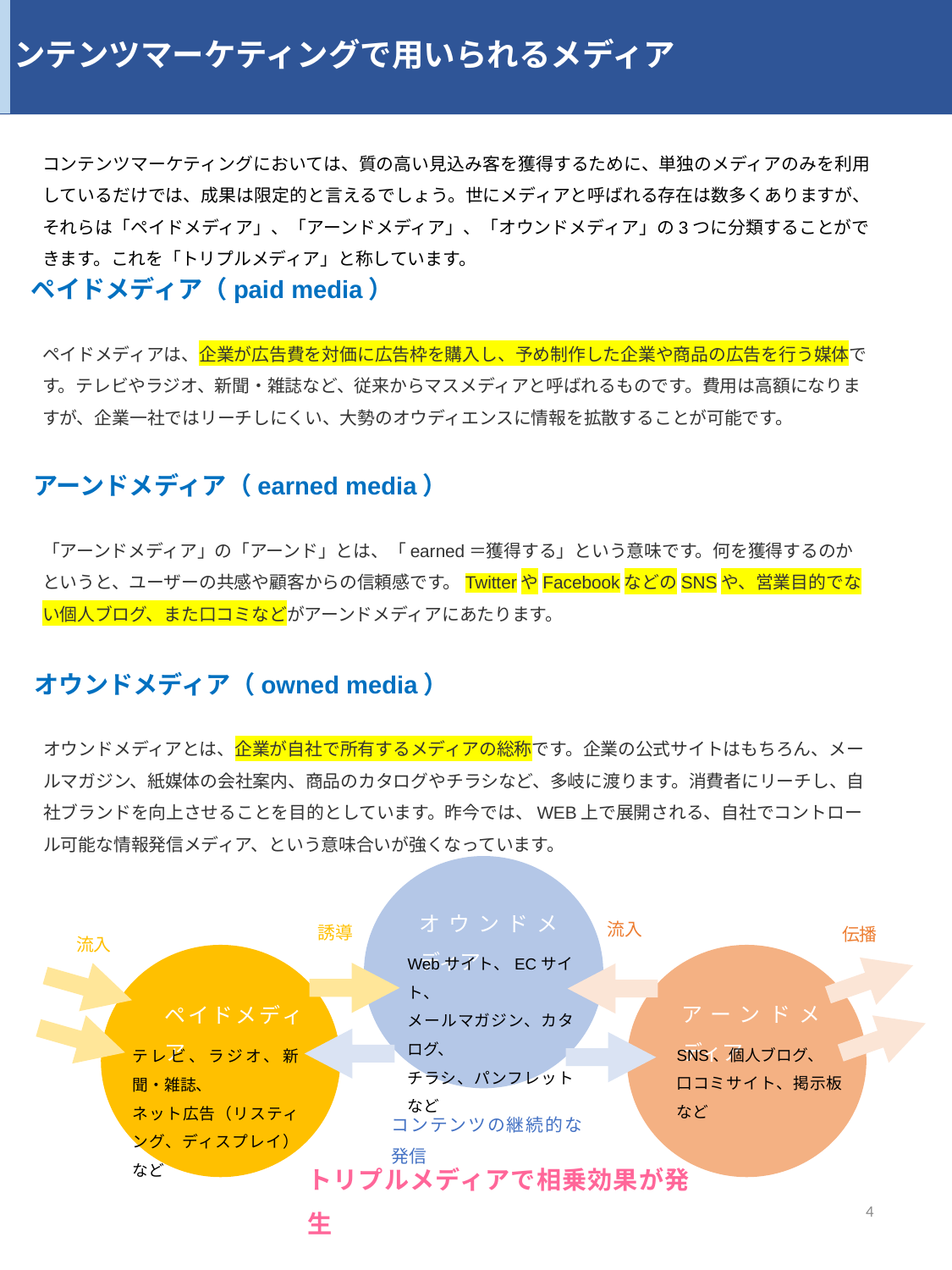

コンテンツマーケティングで用いられるメディア
コンテンツマーケティングにおいては、質の高い見込み客を獲得するために、単独のメディアのみを利用しているだけでは、成果は限定的と言えるでしょう。世にメディアと呼ばれる存在は数多くありますが、それらは「ペイドメディア」、「アーンドメディア」、「オウンドメディア」の3つに分類することができます。これを「トリプルメディア」と称しています。
ペイドメディア（paid media）
ペイドメディアは、企業が広告費を対価に広告枠を購入し、予め制作した企業や商品の広告を行う媒体です。テレビやラジオ、新聞・雑誌など、従来からマスメディアと呼ばれるものです。費用は高額になりますが、企業一社ではリーチしにくい、大勢のオウディエンスに情報を拡散することが可能です。
アーンドメディア（earned media）
「アーンドメディア」の「アーンド」とは、「earned＝獲得する」という意味です。何を獲得するのかというと、ユーザーの共感や顧客からの信頼感です。TwitterやFacebookなどのSNSや、営業目的でない個人ブログ、また口コミなどがアーンドメディアにあたります。
オウンドメディア（owned media）
オウンドメディアとは、企業が自社で所有するメディアの総称です。企業の公式サイトはもちろん、メールマガジン、紙媒体の会社案内、商品のカタログやチラシなど、多岐に渡ります。消費者にリーチし、自社ブランドを向上させることを目的としています。昨今では、WEB上で展開される、自社でコントロール可能な情報発信メディア、という意味合いが強くなっています。

オウンドメディア
流入
誘導
伝播
流入
Webサイト、ECサイト、
メールマガジン、カタログ、
チラシ、パンフレットなど

アーンドメディア
ペイドメディア

SNS、個人ブログ、
口コミサイト、掲示板など
テレビ、ラジオ、新聞・雑誌、
ネット広告（リスティング、ディスプレイ）など

コンテンツの継続的な発信
トリプルメディアで相乗効果が発生
4